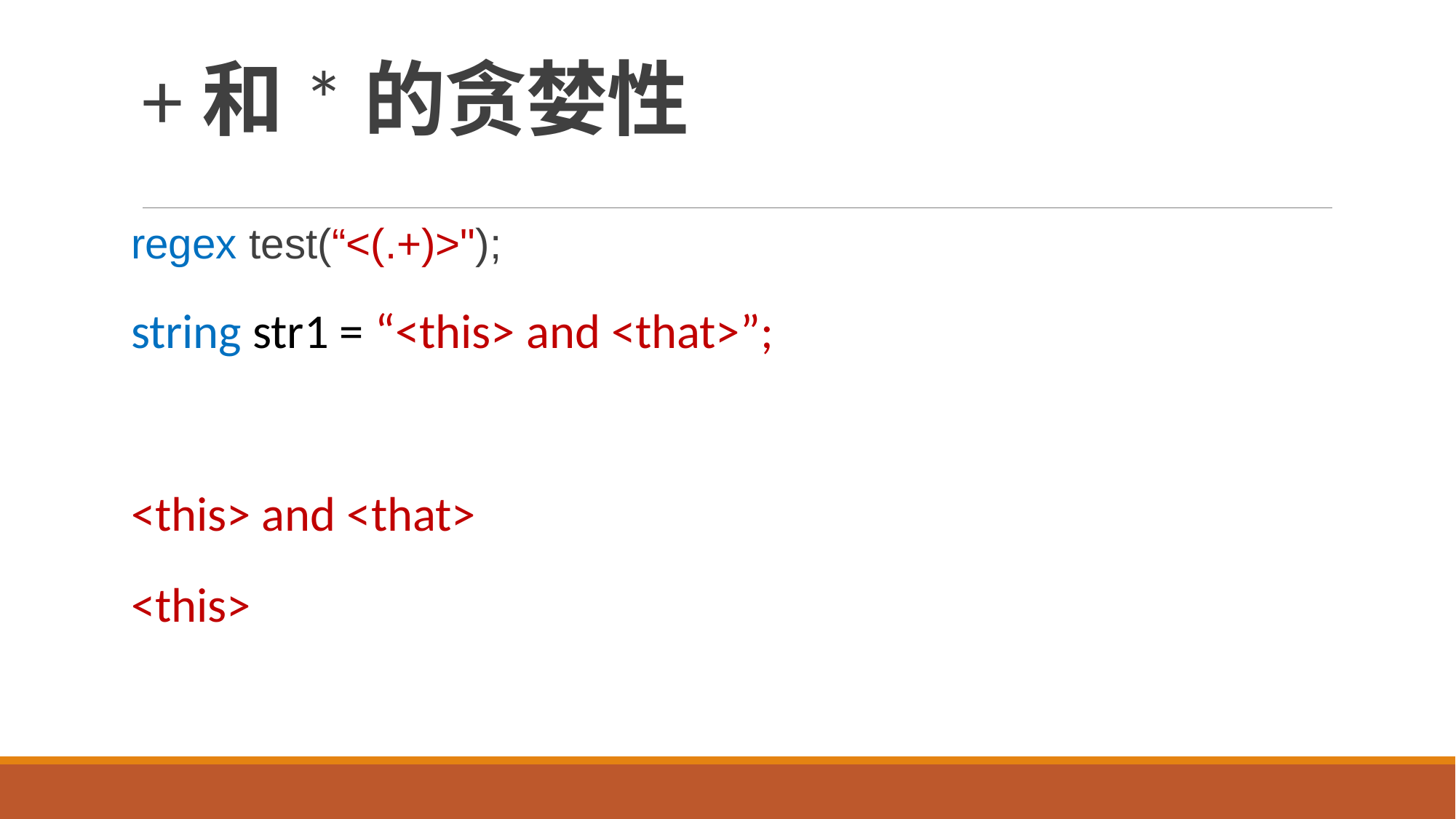

# +和*的贪婪性
regex test(“<(.+)>");
string str1 = “<this> and <that>”;

<this> and <that>
<this>